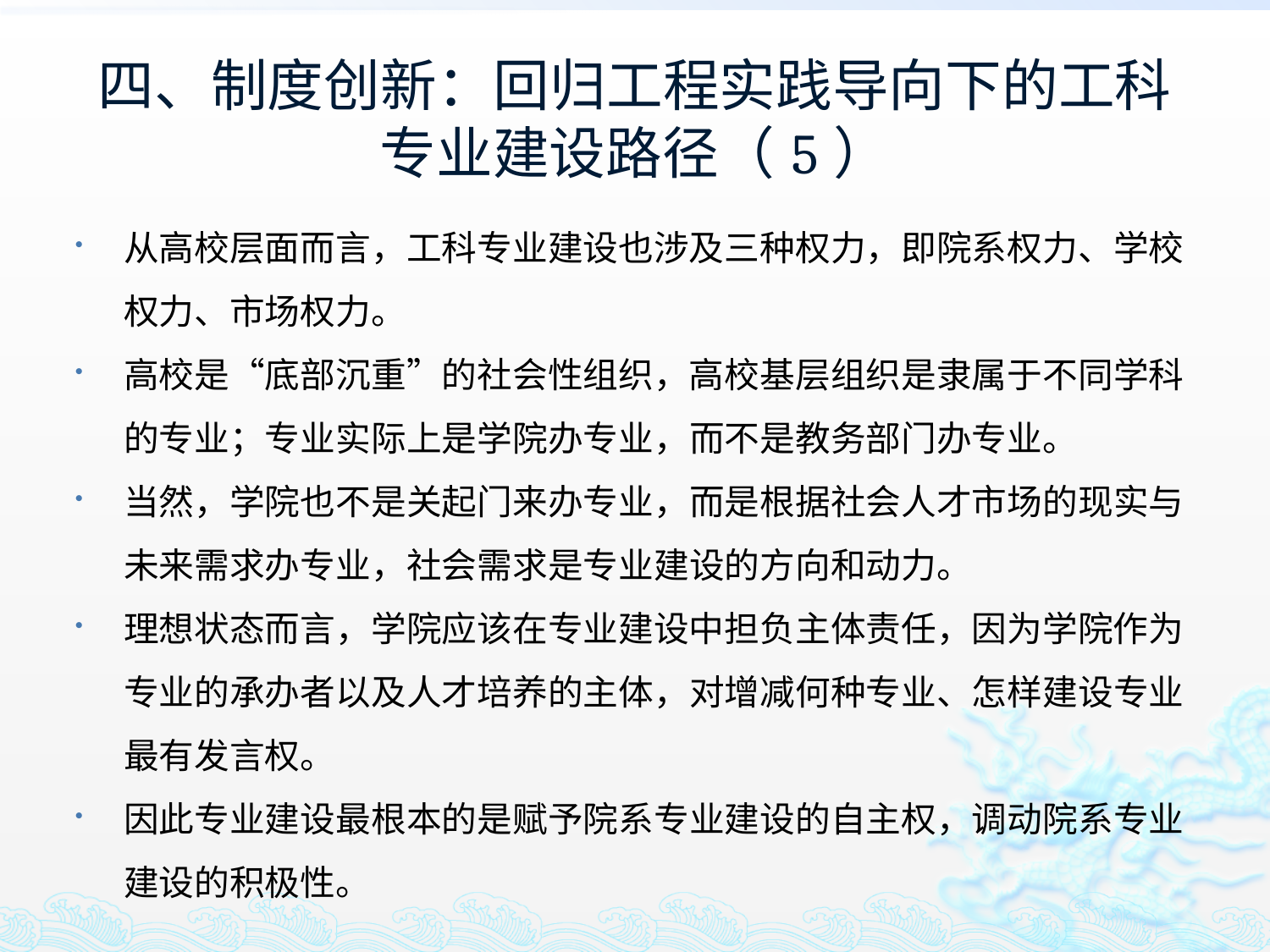

# 四、制度创新：回归工程实践导向下的工科专业建设路径（5）
从高校层面而言，工科专业建设也涉及三种权力，即院系权力、学校权力、市场权力。
高校是“底部沉重”的社会性组织，高校基层组织是隶属于不同学科的专业；专业实际上是学院办专业，而不是教务部门办专业。
当然，学院也不是关起门来办专业，而是根据社会人才市场的现实与未来需求办专业，社会需求是专业建设的方向和动力。
理想状态而言，学院应该在专业建设中担负主体责任，因为学院作为专业的承办者以及人才培养的主体，对增减何种专业、怎样建设专业最有发言权。
因此专业建设最根本的是赋予院系专业建设的自主权，调动院系专业建设的积极性。